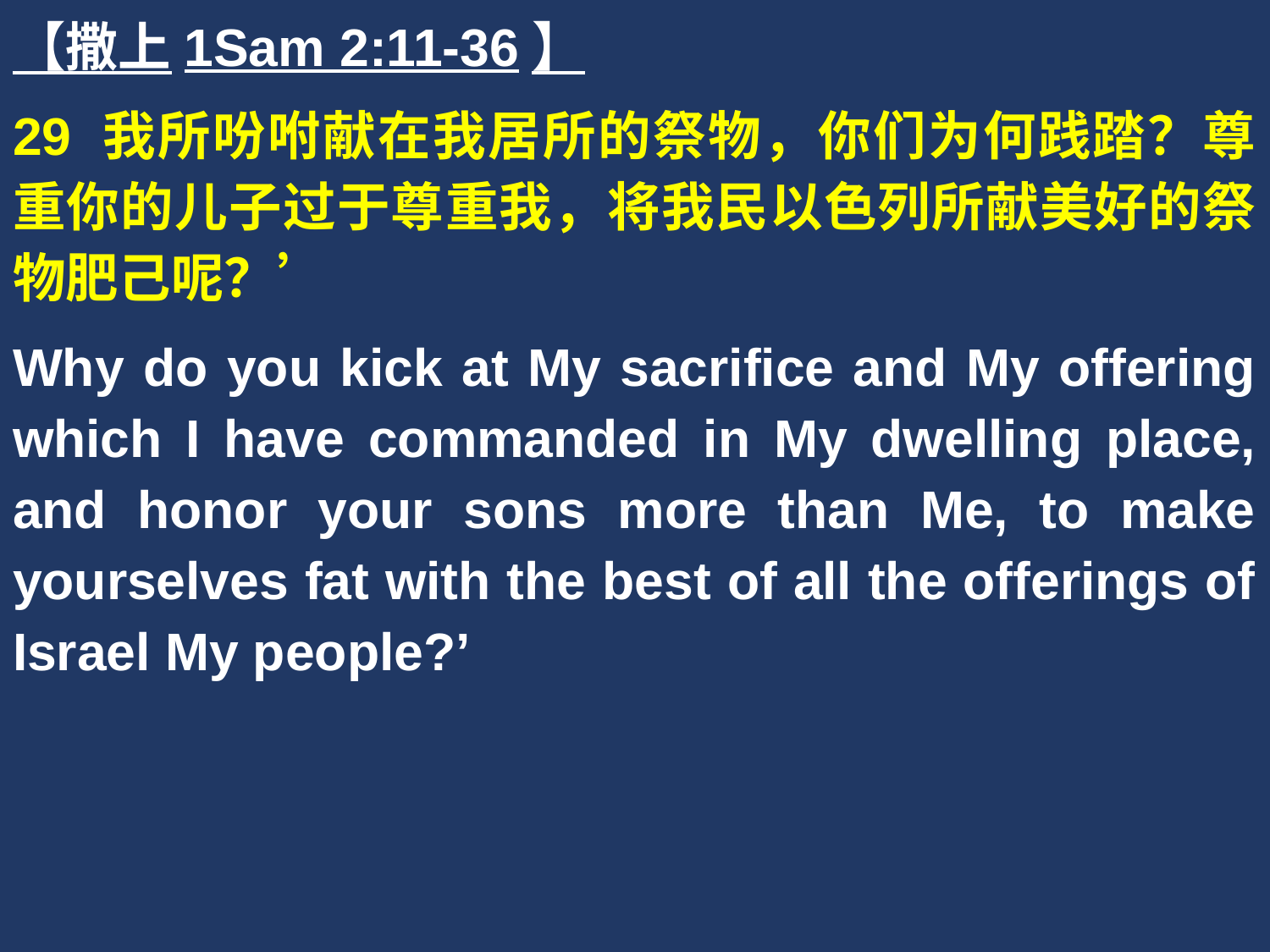

【撒上1Sam 2:11-36】
29 我所吩咐献在我居所的祭物，你们为何践踏？尊重你的儿子过于尊重我，将我民以色列所献美好的祭物肥己呢？’
Why do you kick at My sacrifice and My offering which I have commanded in My dwelling place, and honor your sons more than Me, to make yourselves fat with the best of all the offerings of Israel My people?’